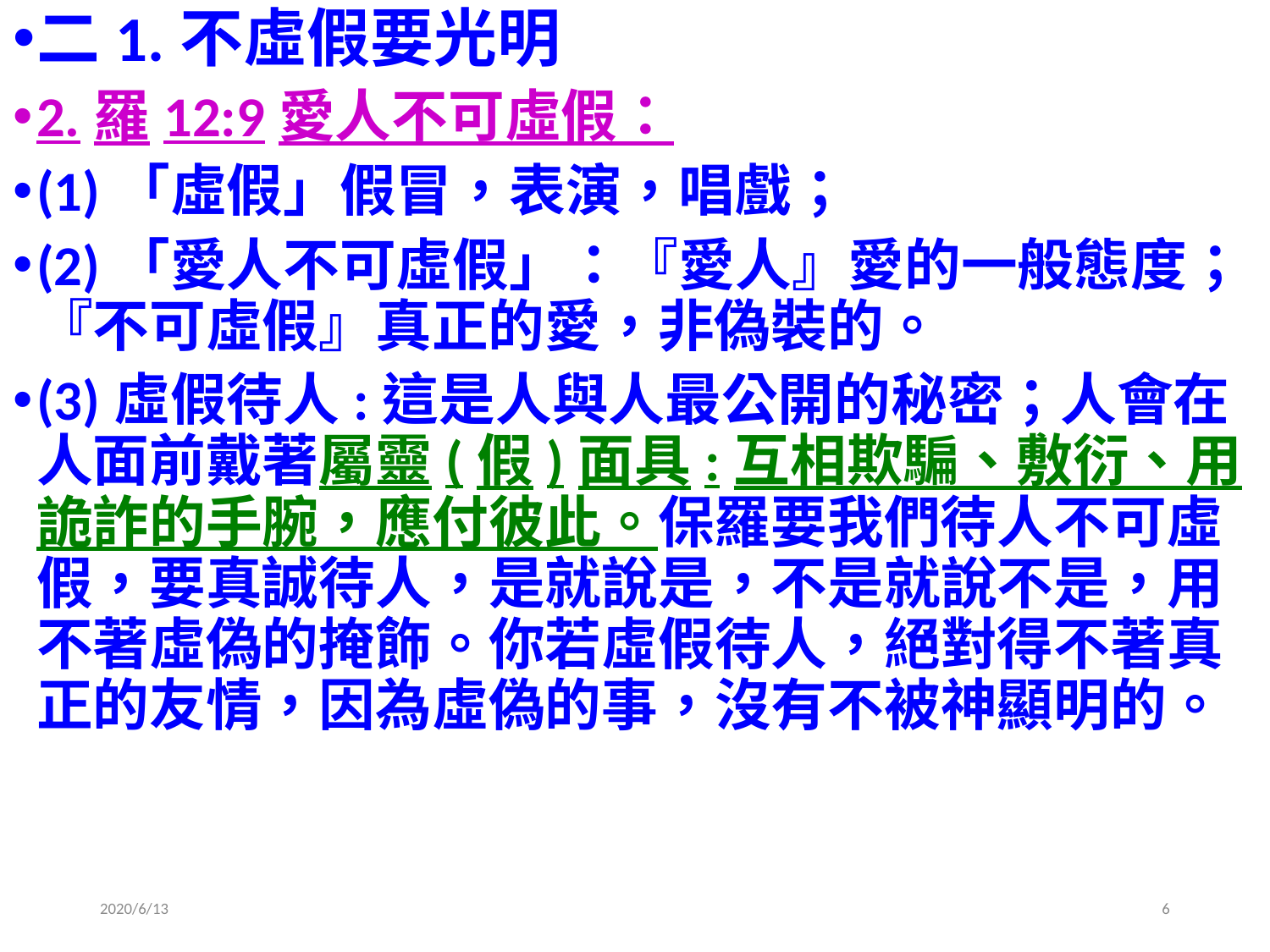

二1.不虛假要光明
2.羅12:9愛人不可虛假：
(1)「虛假」假冒，表演，唱戲；
(2)「愛人不可虛假」：『愛人』愛的一般態度；『不可虛假』真正的愛，非偽裝的。
(3)虛假待人:這是人與人最公開的秘密；人會在人面前戴著屬靈(假)面具:互相欺騙、敷衍、用詭詐的手腕，應付彼此。保羅要我們待人不可虛假，要真誠待人，是就說是，不是就說不是，用不著虛偽的掩飾。你若虛假待人，絕對得不著真正的友情，因為虛偽的事，沒有不被神顯明的。

2020/6/13
6